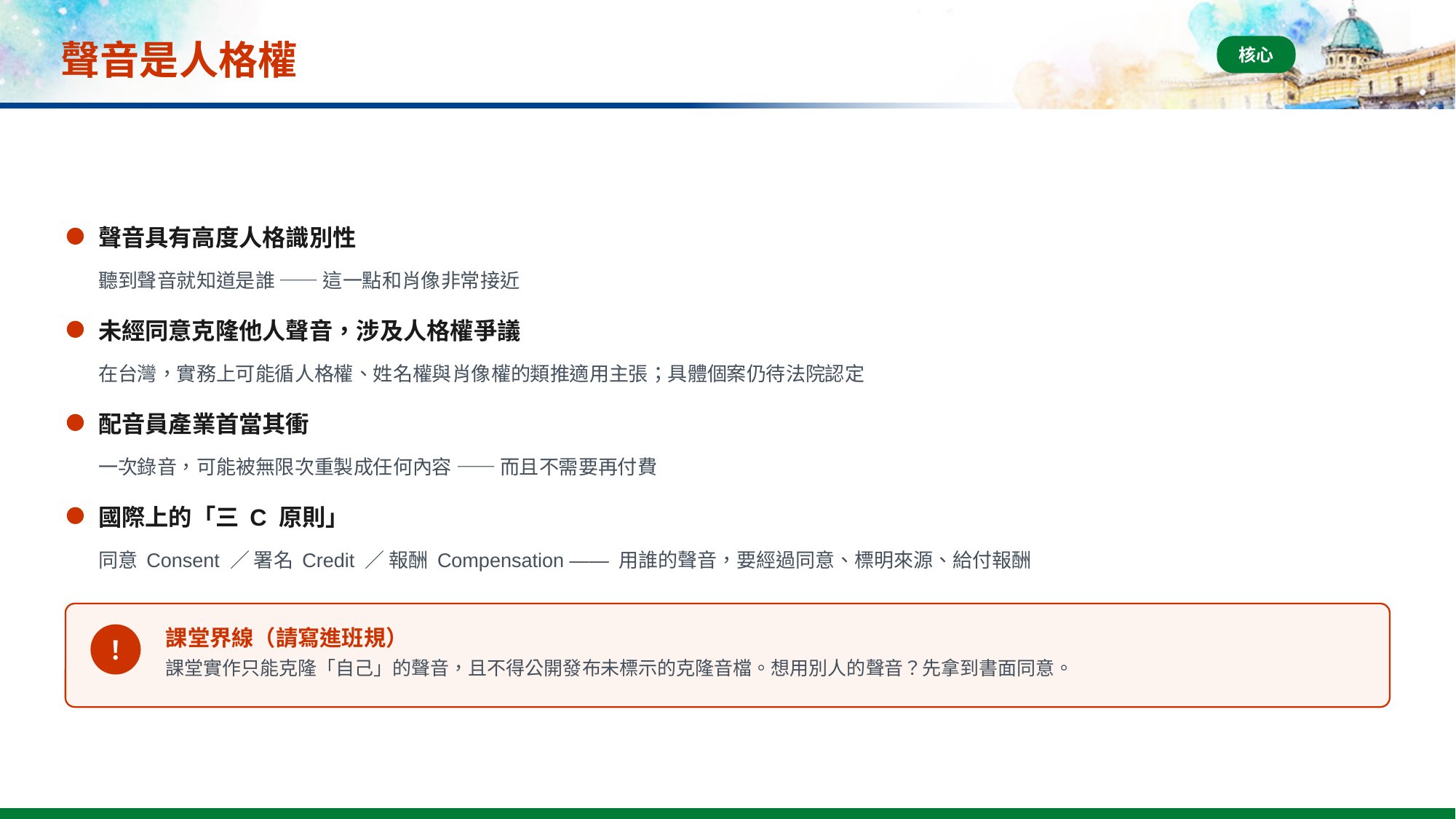

# 聲音是人格權
核心
聲音具有高度人格識別性

聽到聲音就知道是誰 —— 這一點和肖像非常接近
未經同意克隆他人聲音，涉及人格權爭議

在台灣，實務上可能循人格權、姓名權與肖像權的類推適用主張；具體個案仍待法院認定
配音員產業首當其衝

一次錄音，可能被無限次重製成任何內容 —— 而且不需要再付費
國際上的「三 C 原則」

同意 Consent ／ 署名 Credit ／ 報酬 Compensation —— 用誰的聲音，要經過同意、標明來源、給付報酬

課堂界線（請寫進班規）
！
課堂實作只能克隆「自己」的聲音，且不得公開發布未標示的克隆音檔。想用別人的聲音？先拿到書面同意。